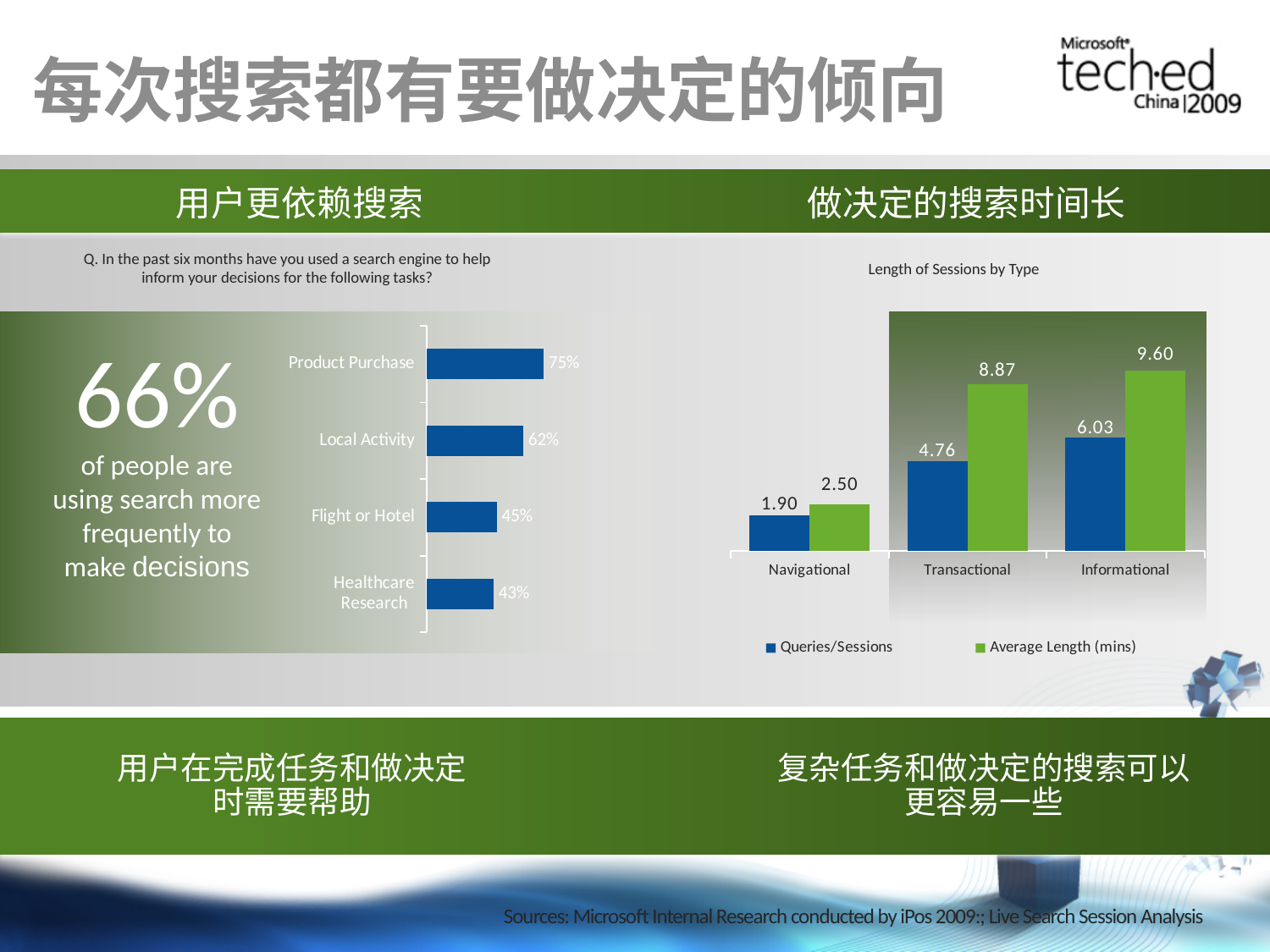

# 每次搜索都有要做决定的倾向

用户更依赖搜索
做决定的搜索时间长
Q. In the past six months have you used a search engine to help inform your decisions for the following tasks?
Length of Sessions by Type

### Chart

| Category | Series 1 |
|---|---|
| Healthcare Research | 0.4300000000000004 |
| Flight or Hotel | 0.45 |
| Local Activity | 0.6200000000000089 |
| Product Purchase | 0.7500000000000089 |

### Chart

| Category | Queries/Sessions | Average Length (mins) |
|---|---|---|
| Navigational | 1.9000000000000001 | 2.5 |
| Transactional | 4.76 | 8.870000000000003 |
| Informational | 6.03 | 9.6 |
66%
of people are using search more frequently to make decisions

用户在完成任务和做决定时需要帮助
复杂任务和做决定的搜索可以更容易一些
Sources: Microsoft Internal Research conducted by iPos 2009:; Live Search Session Analysis